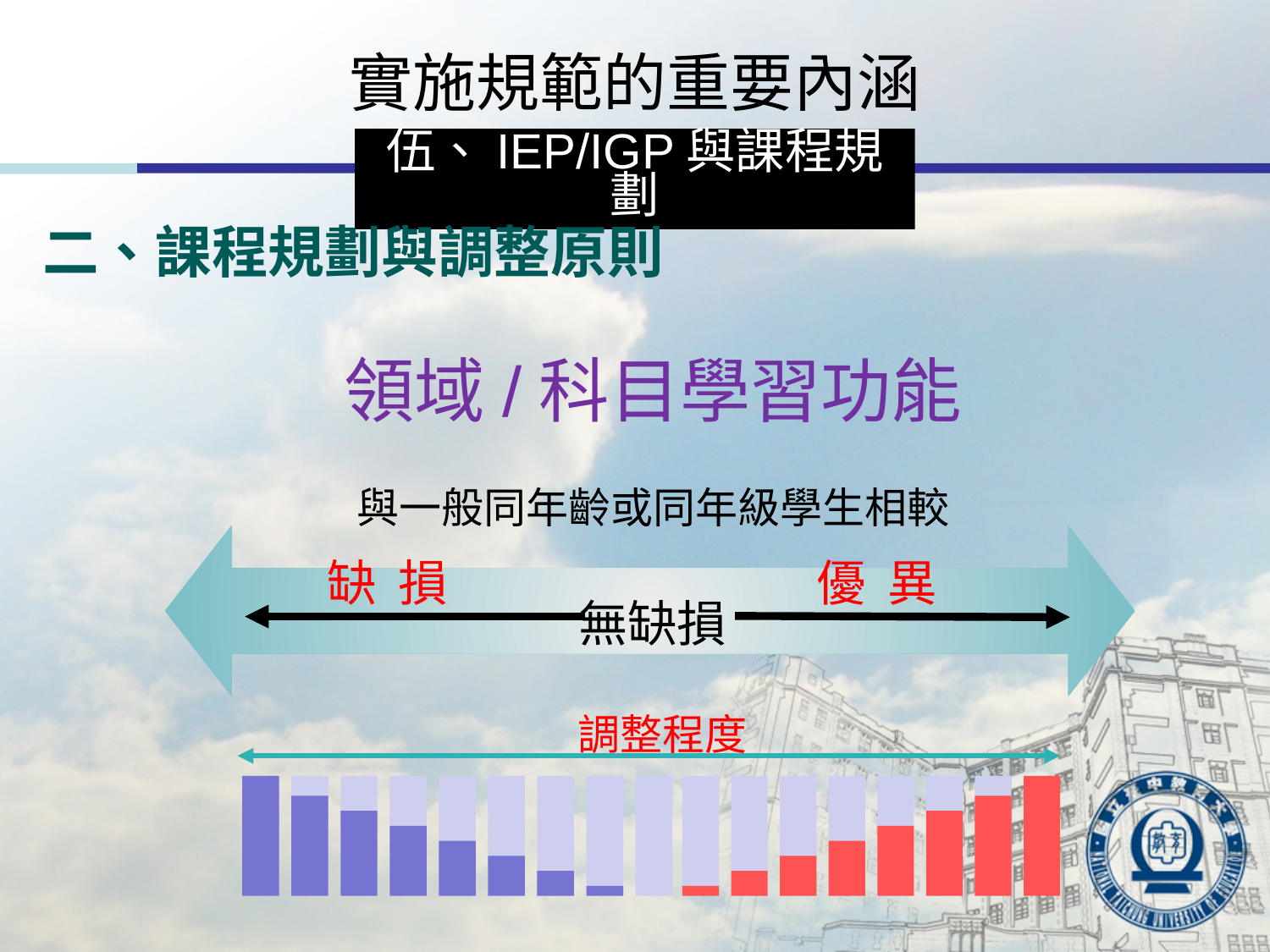

實施規範的重要內涵
伍、IEP/IGP與課程規劃

二、課程規劃與調整原則

領域/科目學習功能

與一般同年齡或同年級學生相較

缺  損
優  異
無缺損
調整程度